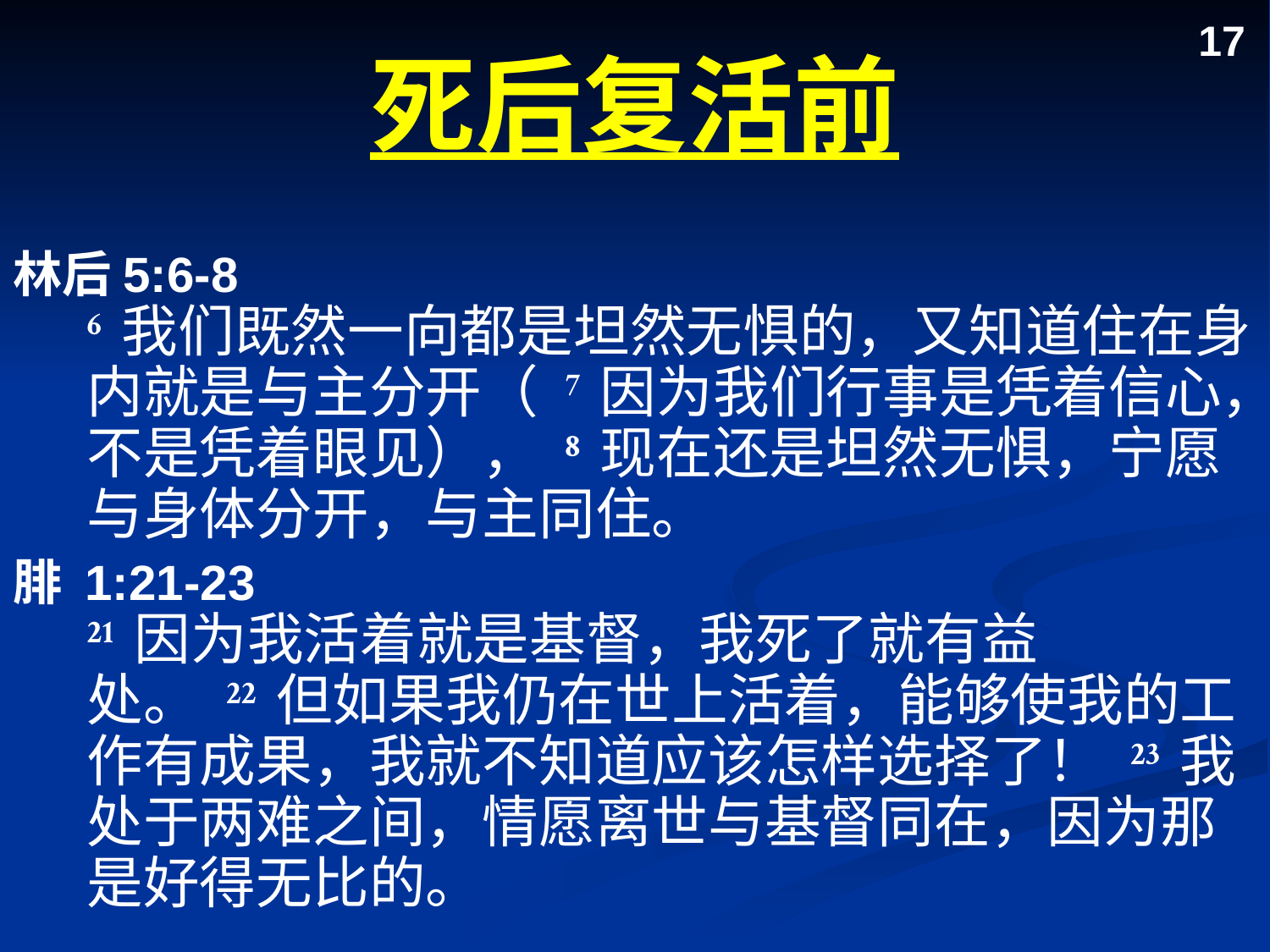

# 死后复活前
17
林后5:6-8
6 我们既然一向都是坦然无惧的，又知道住在身内就是与主分开（ 7 因为我们行事是凭着信心，不是凭着眼见）， 8 现在还是坦然无惧，宁愿与身体分开，与主同住。
腓 1:21-23
21 因为我活着就是基督，我死了就有益处。 22 但如果我仍在世上活着，能够使我的工作有成果，我就不知道应该怎样选择了！ 23 我处于两难之间，情愿离世与基督同在，因为那是好得无比的。